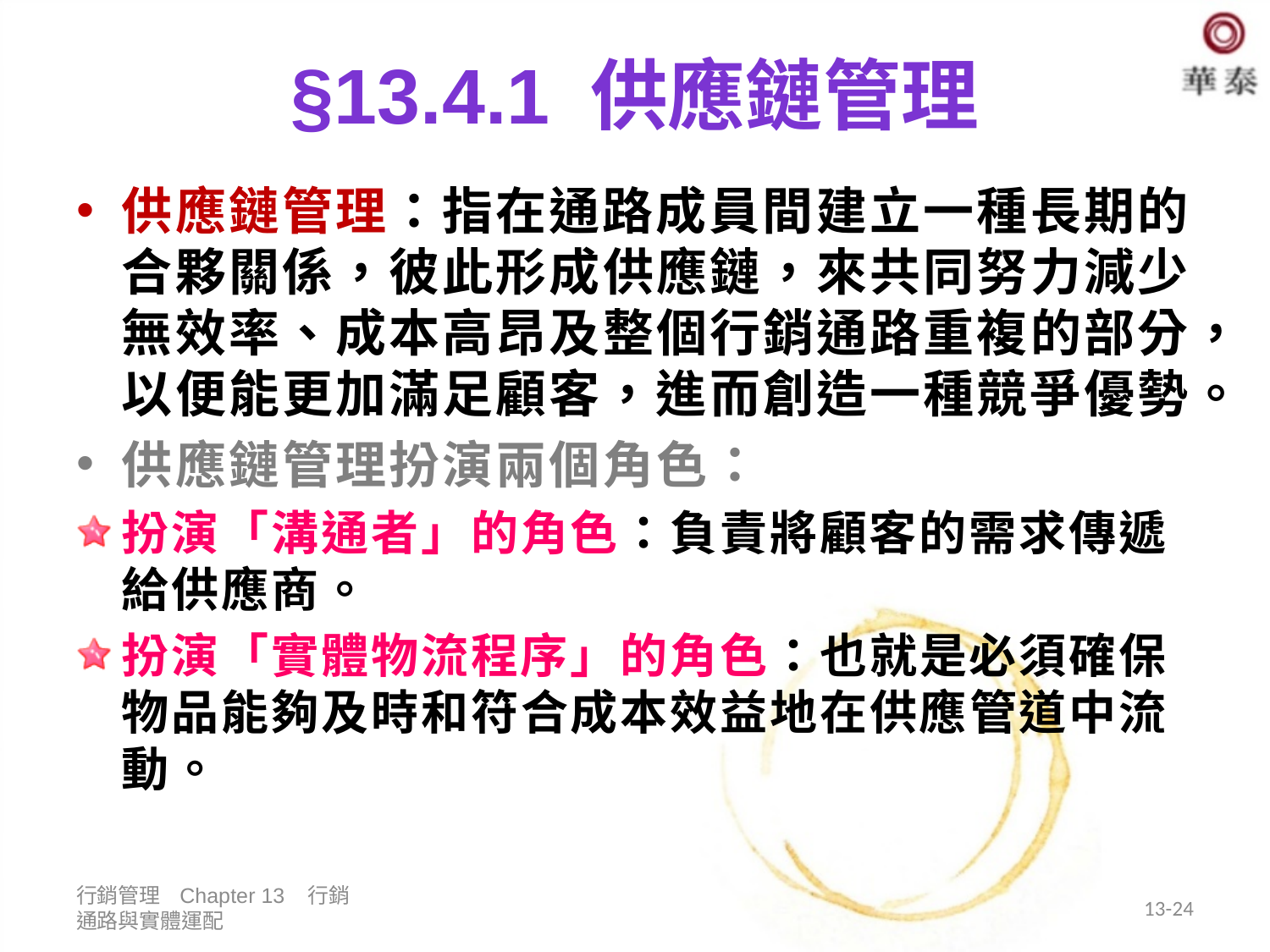

# §13.4.1 供應鏈管理
供應鏈管理：指在通路成員間建立一種長期的合夥關係，彼此形成供應鏈，來共同努力減少無效率、成本高昂及整個行銷通路重複的部分，以便能更加滿足顧客，進而創造一種競爭優勢。
供應鏈管理扮演兩個角色：
扮演「溝通者」的角色：負責將顧客的需求傳遞給供應商。
扮演「實體物流程序」的角色：也就是必須確保物品能夠及時和符合成本效益地在供應管道中流動。
行銷管理   Chapter 13   行銷通路與實體運配
13-24